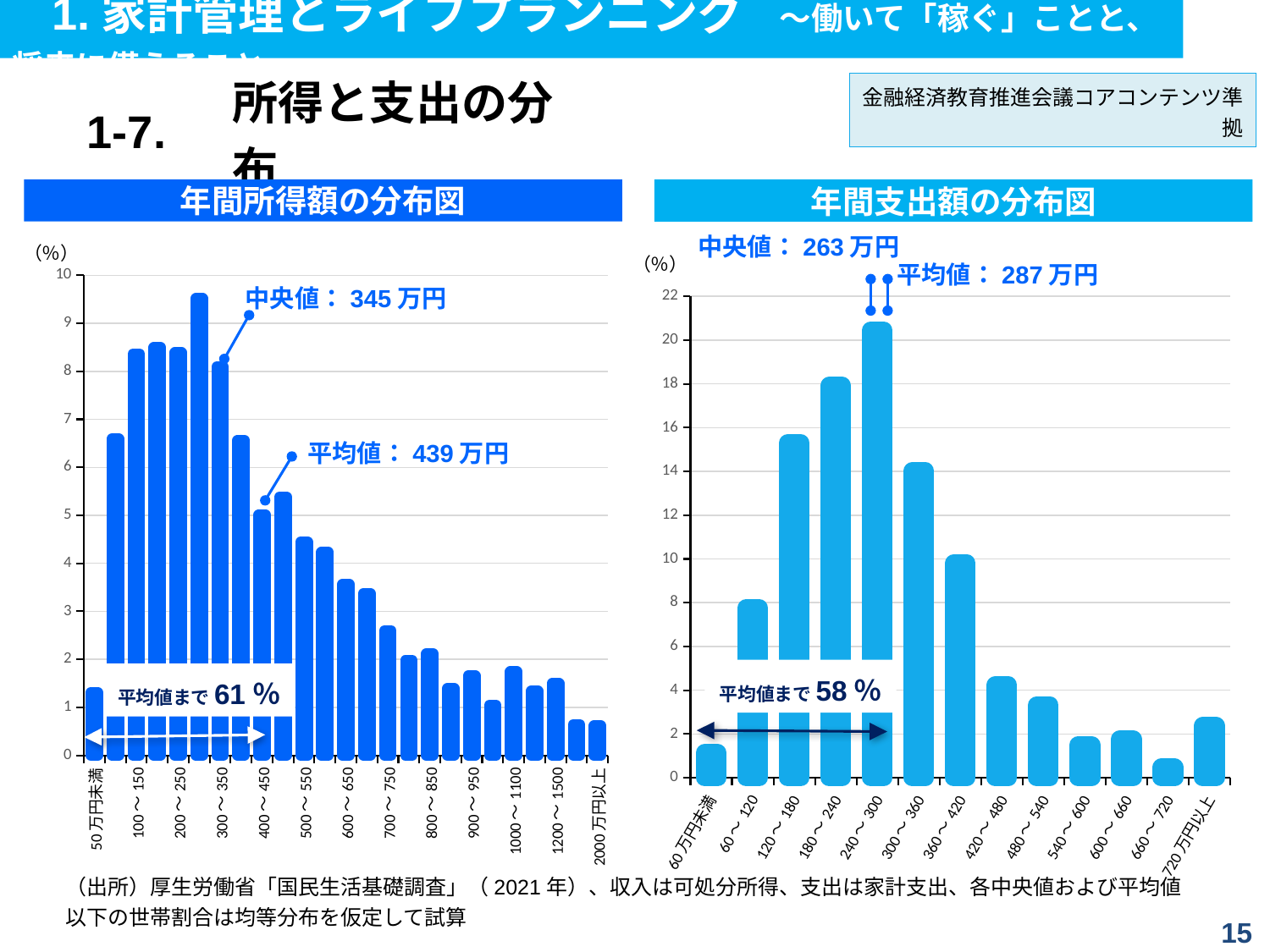

1.家計管理とライフプランニング　～働いて「稼ぐ」ことと、将来に備えること
| 1-7. | 所得と支出の分布 |
| --- | --- |
金融経済教育推進会議コアコンテンツ準拠
年間所得額の分布図
年間支出額の分布図

### Chart

| Category |
|---|
中央値：263万円
（％）
（％）
平均値：287万円

### Chart

| Category | 世帯割合 |
|---|---|
| 50万円未満 | 1.3133208255159476 |
| 50～100 | 6.593406593406594 |
| 100～150 | 8.362369337979095 |
| 150～200 | 8.496381667113374 |
| 200～250 | 8.38917180380595 |
| 250～300 | 9.514875368533906 |
| 300～350 | 8.094344679710533 |
| 350～400 | 6.566604127579738 |
| 400～450 | 5.012061109622086 |
| 450～500 | 5.387295631198071 |
| 500～550 | 4.449209327258108 |
| 550～600 | 4.23478960064326 |
| 600～650 | 3.564727954971857 |
| 650～700 | 3.377110694183865 |
| 700～750 | 2.5998391852050386 |
| 750～800 | 1.9833824711873493 |
| 800～850 | 2.11739480032163 |
| 850～900 | 1.3937282229965158 |
| 900～950 | 1.6617528812650766 |
| 950～1000 | 1.0452961672473868 |
| 1000～1100 | 1.7421602787456445 |
| 1100～1200 | 1.3401232913428036 |
| 1200～1500 | 1.5009380863039399 |
| 1500～2000 | 0.6432591798445457 |
| 2000万円以上 | 0.6164567140176896 |
中央値：345万円

### Chart

| Category | 世帯割合 |
|---|---|
| 60万円未満 | 1.1311682169320512 |
| 60～120 | 7.754611382626518 |
| 120～180 | 15.29638972095223 |
| 180～240 | 17.911477218981556 |
| 240～300 | 20.447737663566134 |
| 300～360 | 14.017420778811287 |
| 360～420 | 9.79820274318146 |
| 420～480 | 4.225130064638184 |
| 480～540 | 3.3166482736875293 |
| 540～600 | 1.5016553681223395 |
| 600～660 | 1.7617846444899892 |
| 660～720 | 0.46705029166009776 |
| 720万円以上 | 2.370723632350623 |
平均値：439万円
平均値まで58％
平均値まで61％
（出所）厚生労働省「国民生活基礎調査」（2021年）、収入は可処分所得、支出は家計支出、各中央値および平均値以下の世帯割合は均等分布を仮定して試算